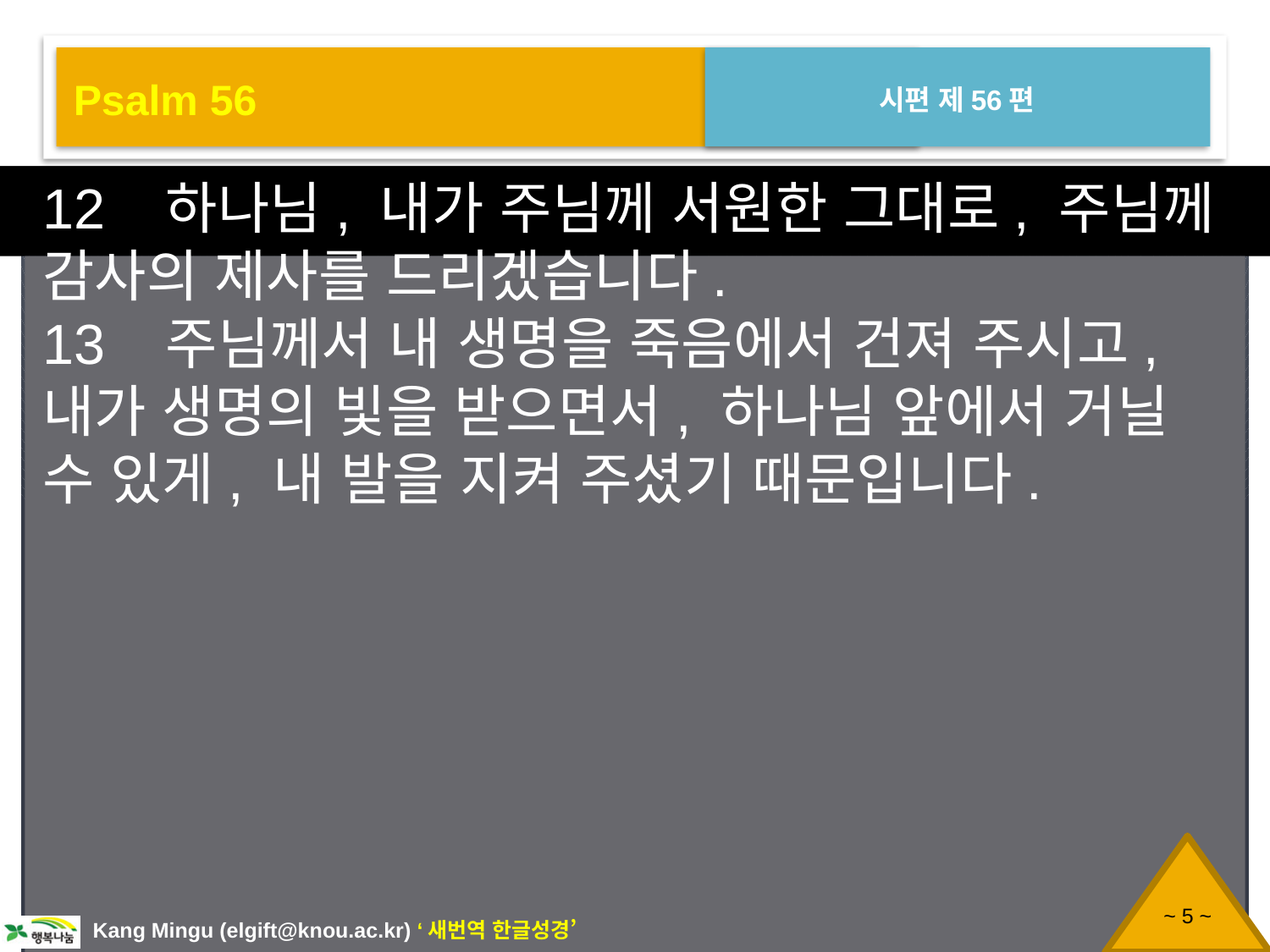

Psalm 56
시편 제56편
12   하나님, 내가 주님께 서원한 그대로, 주님께 감사의 제사를 드리겠습니다.
13   주님께서 내 생명을 죽음에서 건져 주시고, 내가 생명의 빛을 받으면서, 하나님 앞에서 거닐 수 있게, 내 발을 지켜 주셨기 때문입니다.